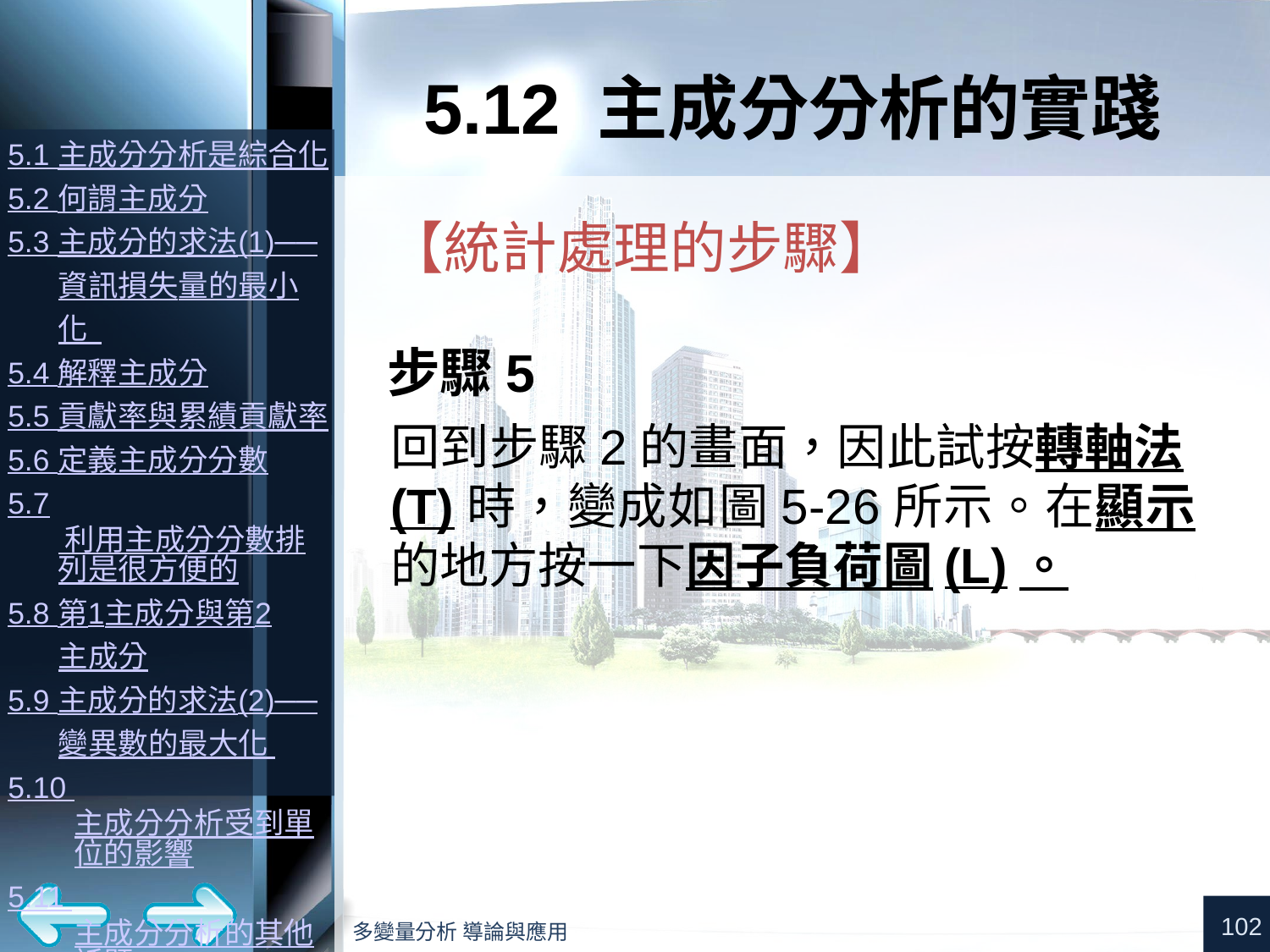

# 5.12 主成分分析的實踐
【統計處理的步驟】
步驟5
回到步驟2的畫面，因此試按轉軸法(T)時，變成如圖5-26所示。在顯示的地方按一下因子負荷圖(L)。
102
多變量分析 導論與應用